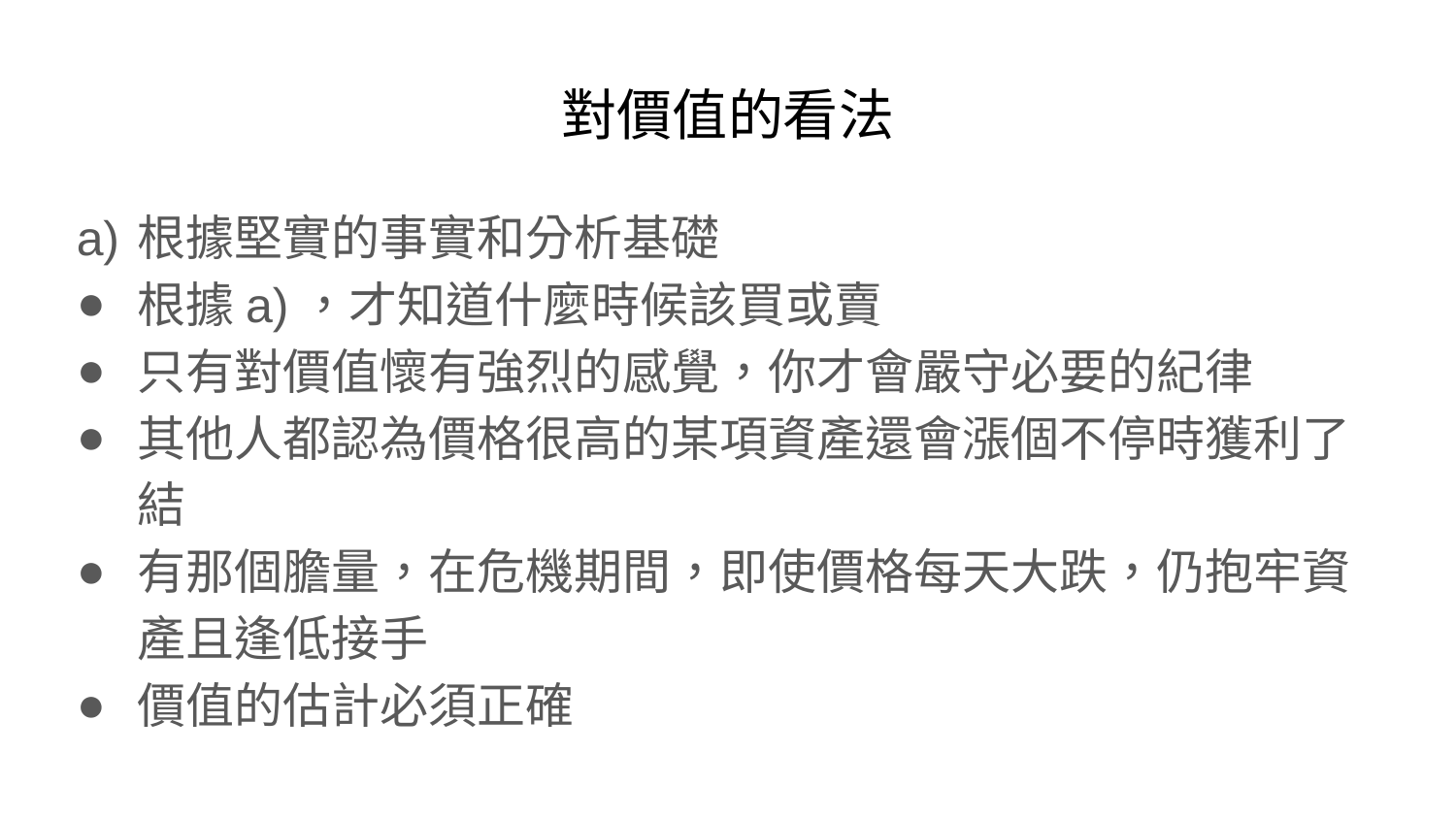

# 對價值的看法
根據堅實的事實和分析基礎
根據a)，才知道什麼時候該買或賣
只有對價值懷有強烈的感覺，你才會嚴守必要的紀律
其他人都認為價格很高的某項資產還會漲個不停時獲利了結
有那個膽量，在危機期間，即使價格每天大跌，仍抱牢資產且逢低接手
價值的估計必須正確